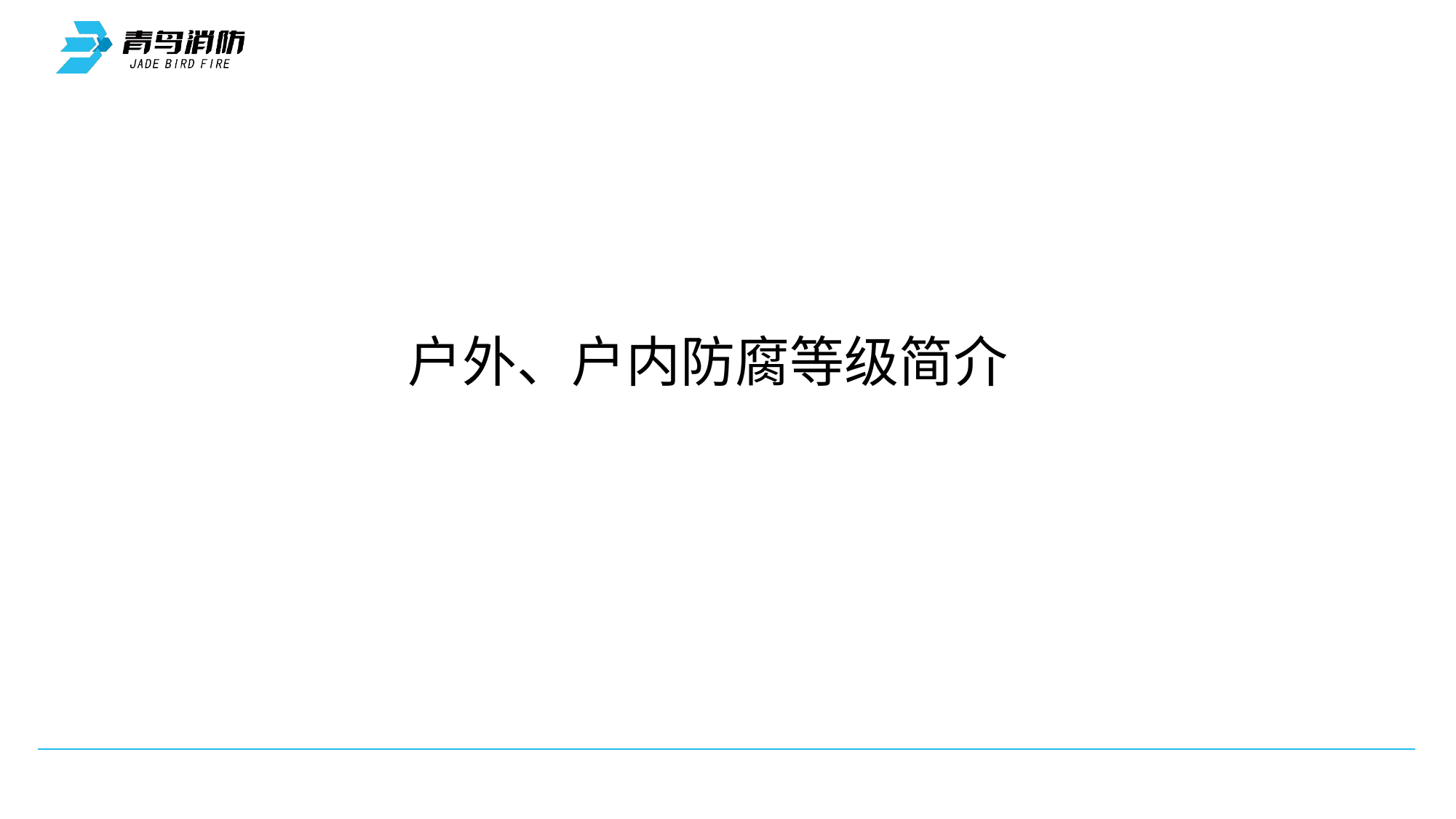

BEIDA JADE BIRD UNIVERSAL FIRE ALARM DEVICE CO.,LTD.
# 户外、户内防腐等级简介